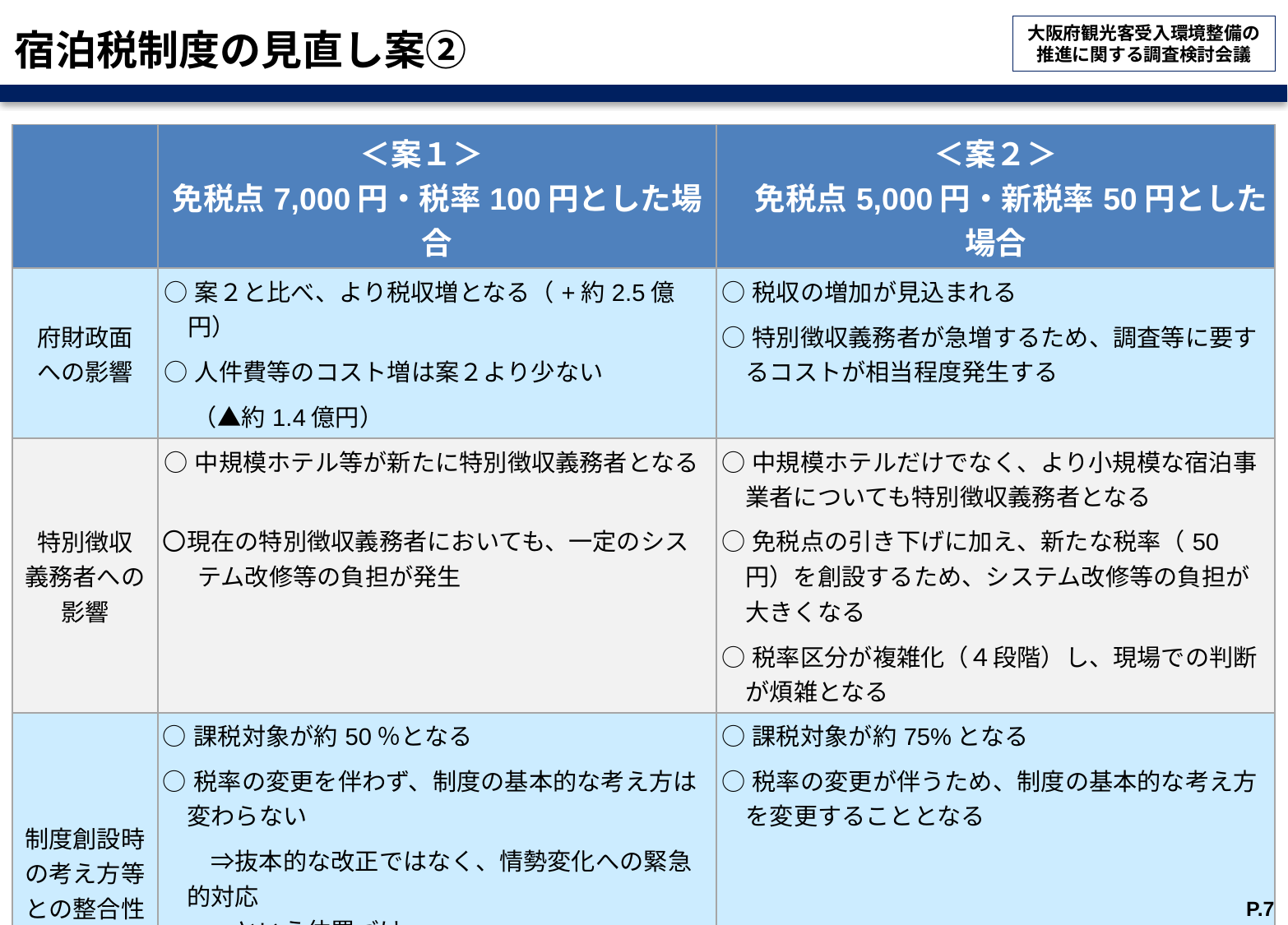

# 宿泊税制度の見直し案②
|  | ＜案１＞　 免税点7,000円・税率100円とした場合 | ＜案２＞ 　免税点5,000円・新税率50円とした場合 |
| --- | --- | --- |
| 府財政面 への影響 | ○案２と比べ、より税収増となる（+約2.5億円） ○人件費等のコスト増は案２より少ない 　 （▲約1.4億円） | ○税収の増加が見込まれる ○特別徴収義務者が急増するため、調査等に要するコストが相当程度発生する |
| 特別徴収 義務者への影響 | ○中規模ホテル等が新たに特別徴収義務者となる | ○中規模ホテルだけでなく、より小規模な宿泊事業者についても特別徴収義務者となる |
|  | 〇現在の特別徴収義務者においても、一定のシステム改修等の負担が発生 | ○免税点の引き下げに加え、新たな税率（50円）を創設するため、システム改修等の負担が大きくなる ○税率区分が複雑化（４段階）し、現場での判断が煩雑となる |
| 制度創設時の考え方等 との整合性 | ○課税対象が約50％となる | ○課税対象が約75%となる |
|  | ○税率の変更を伴わず、制度の基本的な考え方は変わらない 　　⇒抜本的な改正ではなく、情勢変化への緊急的対応 　　という位置づけ | ○税率の変更が伴うため、制度の基本的な考え方を変更することとなる |
|  |  | ○新税率により、垂直的公平性は比較的確保される |
P.7